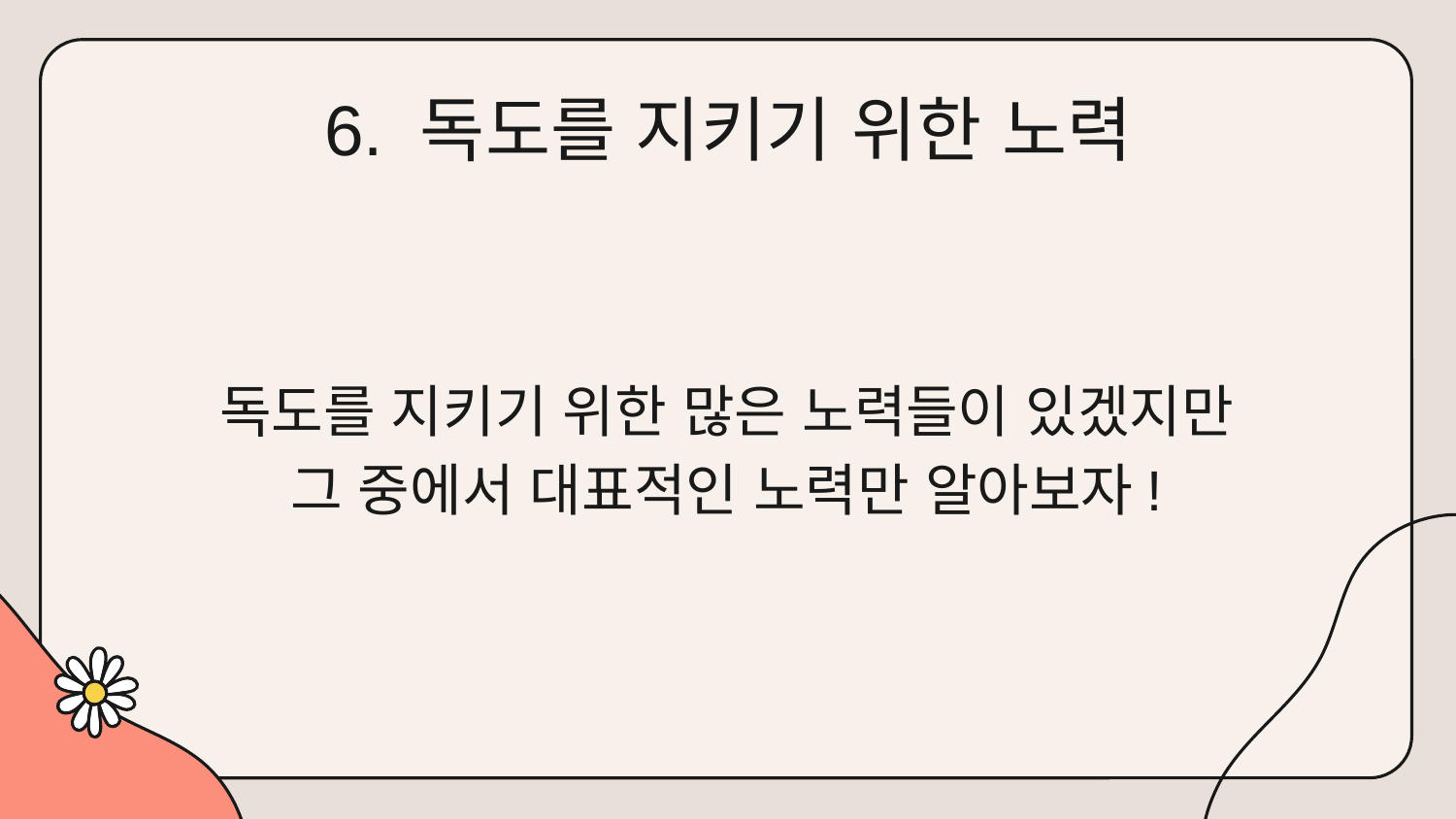

# 6. 독도를 지키기 위한 노력
독도를 지키기 위한 많은 노력들이 있겠지만
그 중에서 대표적인 노력만 알아보자!